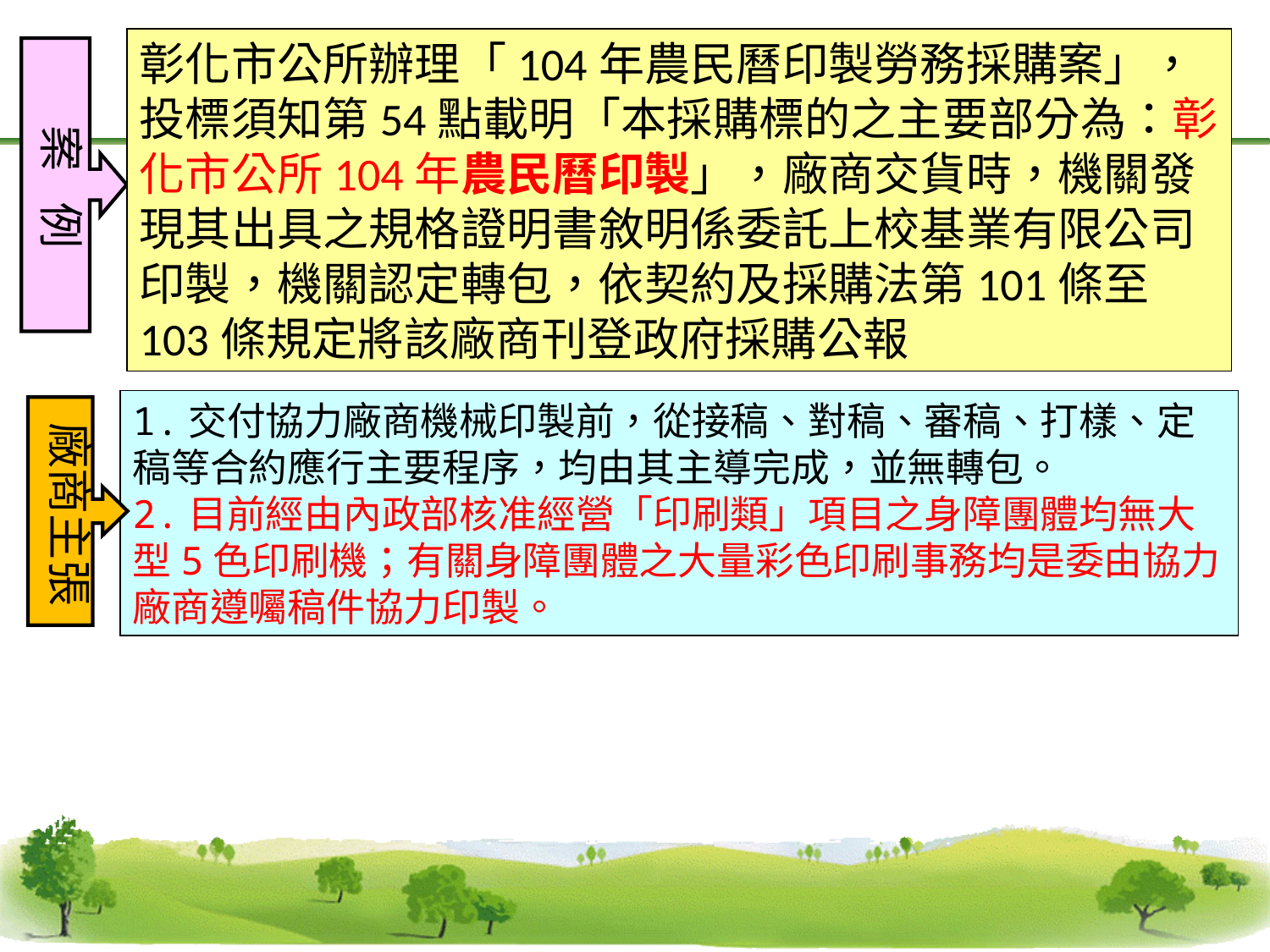

彰化市公所辦理「104年農民曆印製勞務採購案」，投標須知第54點載明「本採購標的之主要部分為：彰化市公所104年農民曆印製」，廠商交貨時，機關發現其出具之規格證明書敘明係委託上校基業有限公司印製，機關認定轉包，依契約及採購法第101條至103條規定將該廠商刊登政府採購公報

案   例

1.交付協力廠商機械印製前，從接稿、對稿、審稿、打樣、定稿等合約應行主要程序，均由其主導完成，並無轉包。
2.目前經由內政部核准經營「印刷類」項目之身障團體均無大型5色印刷機；有關身障團體之大量彩色印刷事務均是委由協力廠商遵囑稿件協力印製。

廠商主張